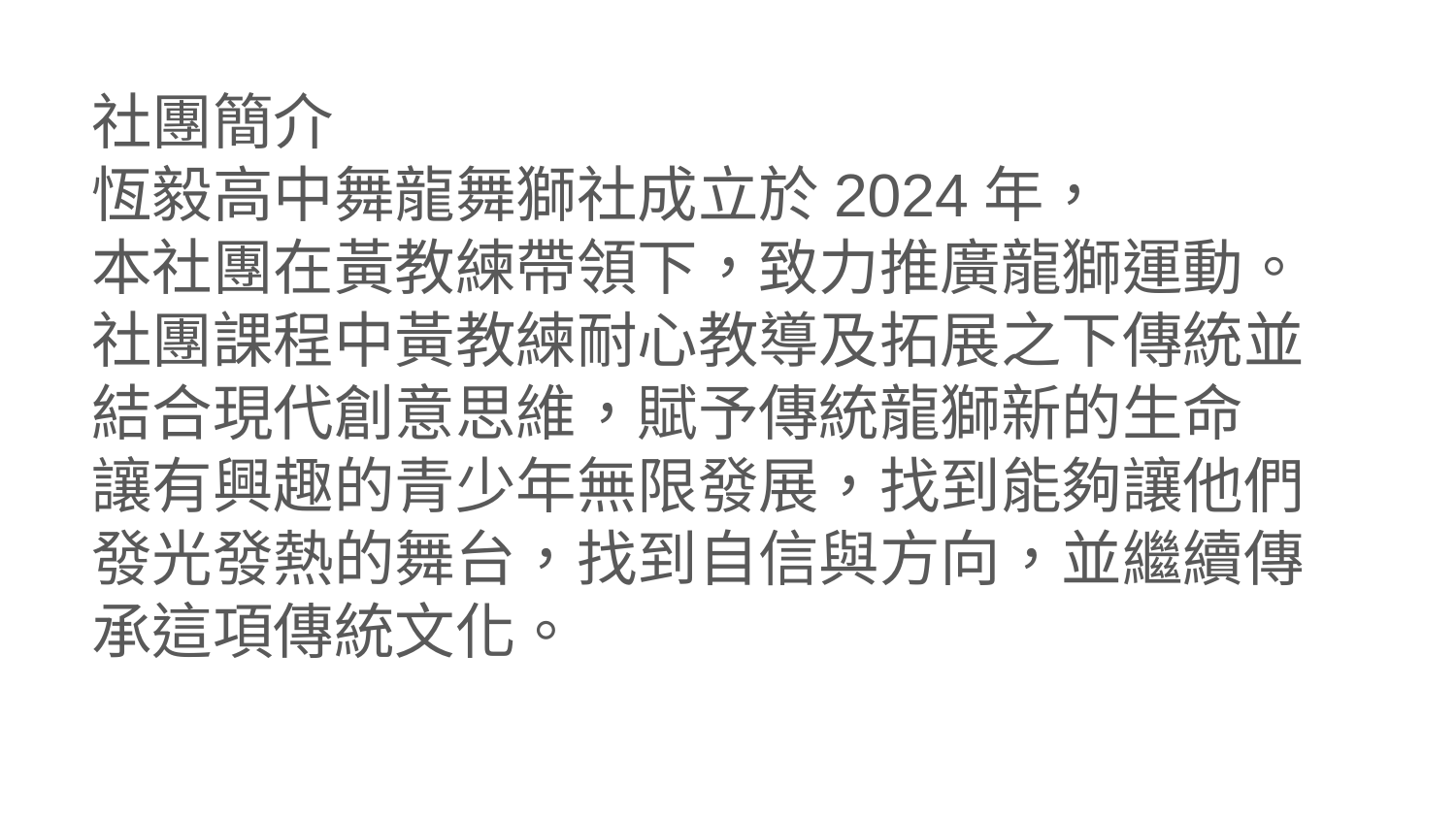

社團簡介
恆毅高中舞龍舞獅社成立於2024年，
本社團在黃教練帶領下，致力推廣龍獅運動。
社團課程中黃教練耐心教導及拓展之下傳統並結合現代創意思維，賦予傳統龍獅新的生命
讓有興趣的青少年無限發展，找到能夠讓他們發光發熱的舞台，找到自信與方向，並繼續傳承這項傳統文化。